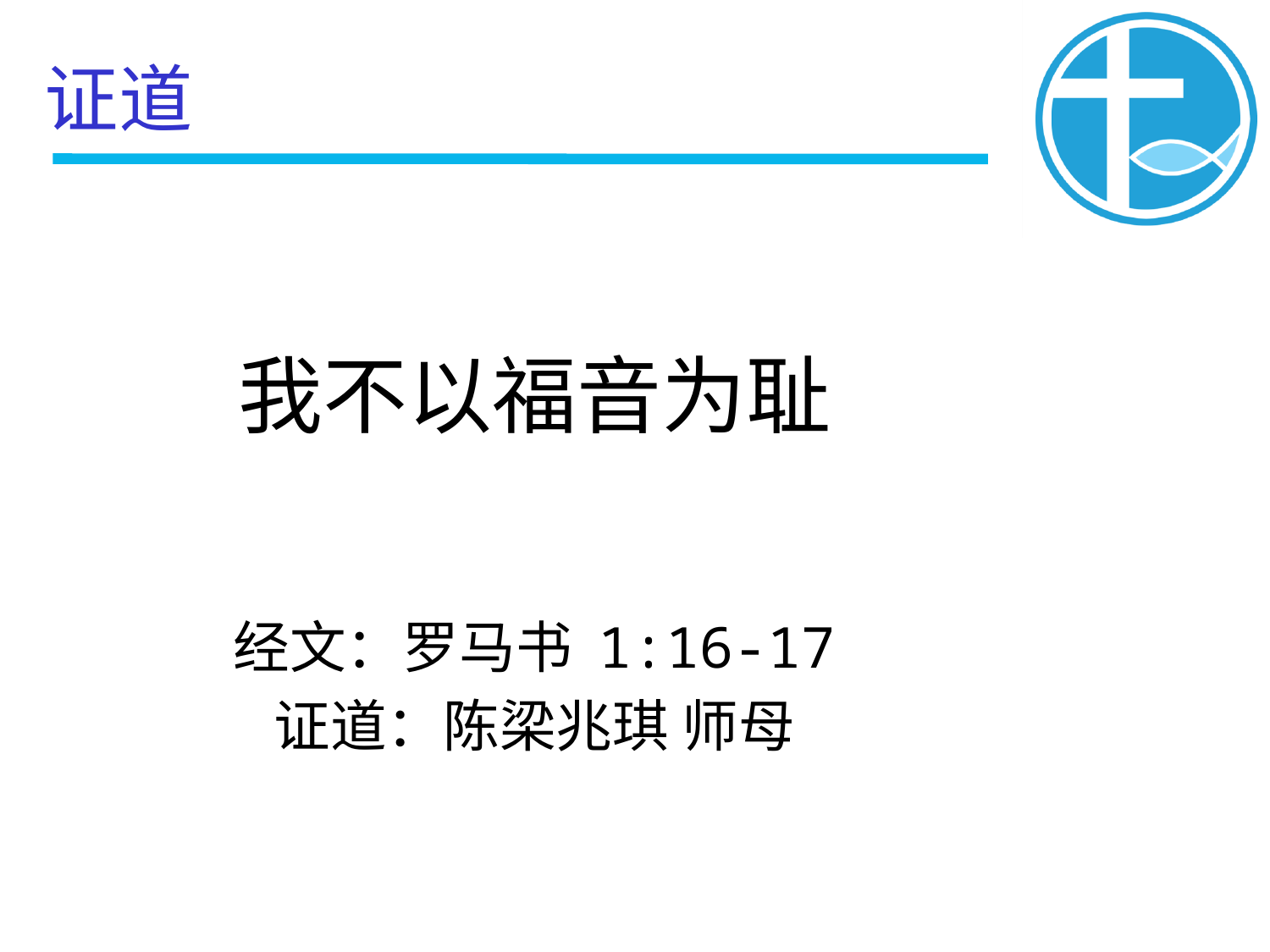

# 证道

我不以福音为耻

经文：罗马书 1:16-17
证道：陈梁兆琪 师母